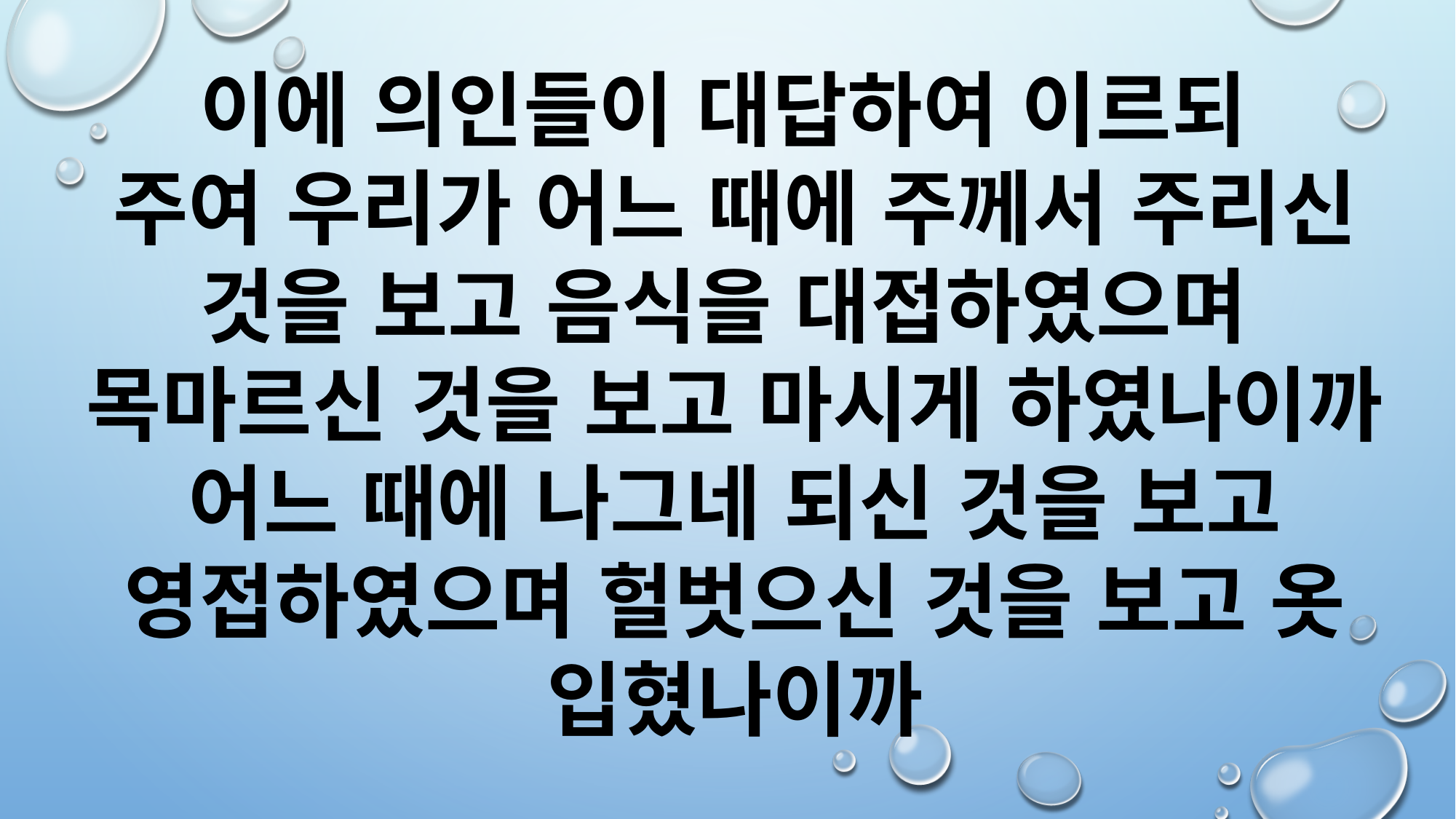

이에 의인들이 대답하여 이르되
주여 우리가 어느 때에 주께서 주리신 것을 보고 음식을 대접하였으며
목마르신 것을 보고 마시게 하였나이까 어느 때에 나그네 되신 것을 보고 영접하였으며 헐벗으신 것을 보고 옷 입혔나이까